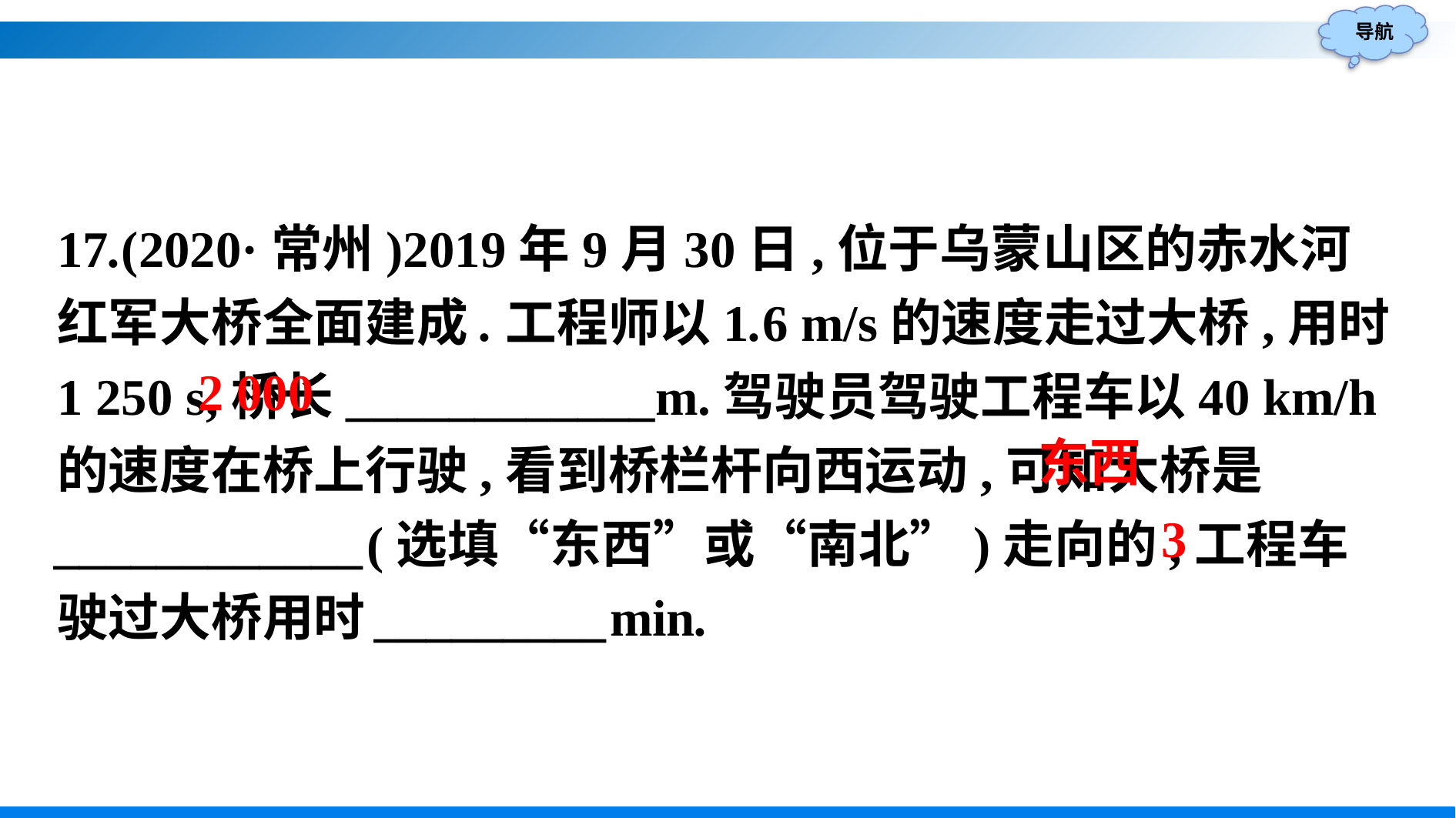

17.(2020·常州)2019年9月30日,位于乌蒙山区的赤水河红军大桥全面建成.工程师以1.6 m/s的速度走过大桥,用时1 250 s,桥长____________m.驾驶员驾驶工程车以40 km/h的速度在桥上行驶,看到桥栏杆向西运动,可知大桥是____________(选填“东西”或“南北”)走向的,工程车驶过大桥用时_________min.
2 000
东西
3